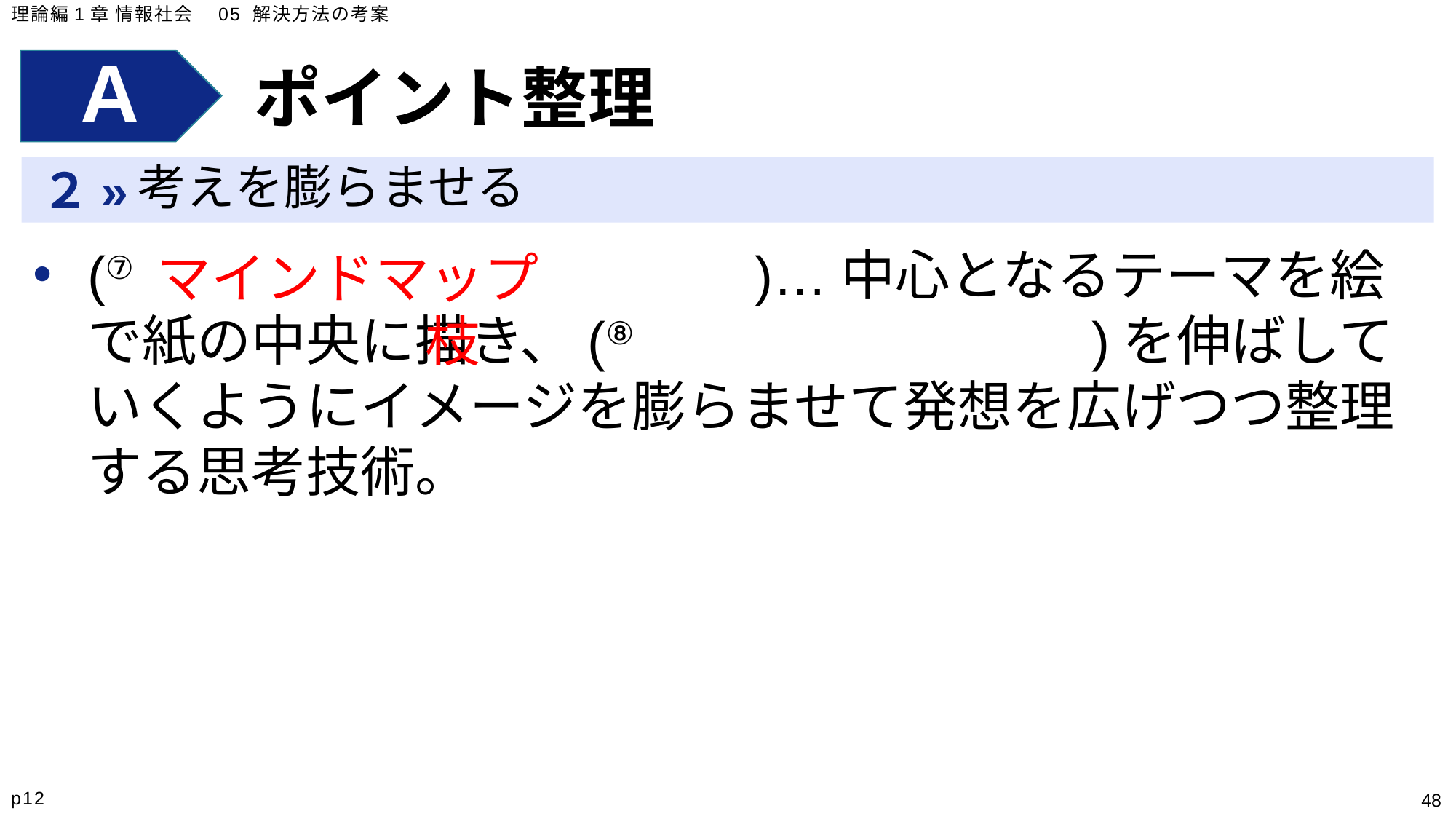

理論編1章 情報社会　05 解決方法の考案
ポイント整理
考えを膨らませる
(⑦　　　　　　　　　　　)…中心となるテーマを絵で紙の中央に描き、(⑧　　　　　　　　)を伸ばしていくようにイメージを膨らませて発想を広げつつ整理する思考技術。
マインドマップ
枝
p12
48